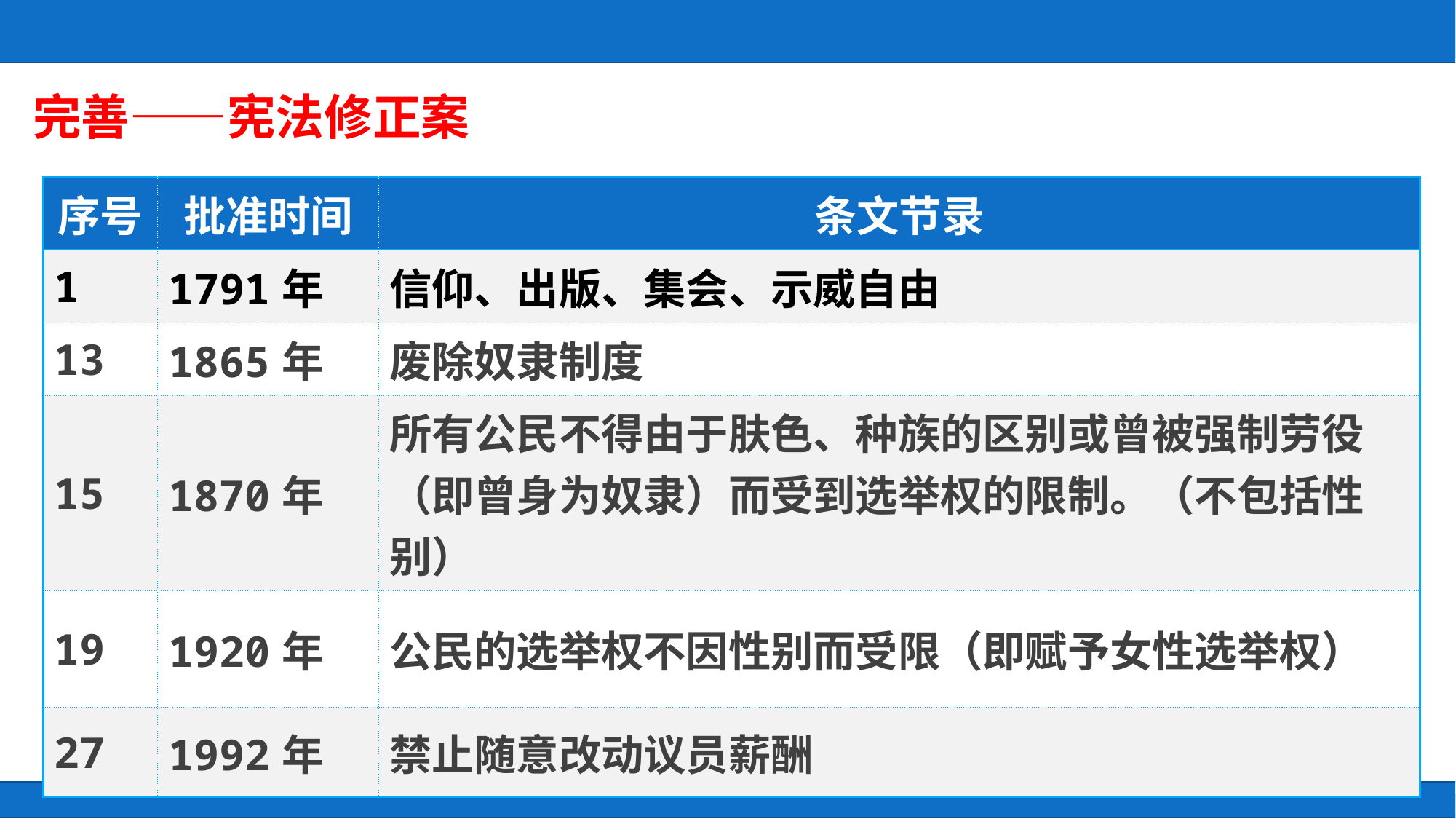

完善——宪法修正案
| 序号 | 批准时间 | 条文节录 |
| --- | --- | --- |
| 1 | 1791年 | 信仰、出版、集会、示威自由 |
| 13 | 1865年 | 废除奴隶制度 |
| 15 | 1870年 | 所有公民不得由于肤色、种族的区别或曾被强制劳役（即曾身为奴隶）而受到选举权的限制。（不包括性别） |
| 19 | 1920年 | 公民的选举权不因性别而受限（即赋予女性选举权） |
| 27 | 1992年 | 禁止随意改动议员薪酬 |